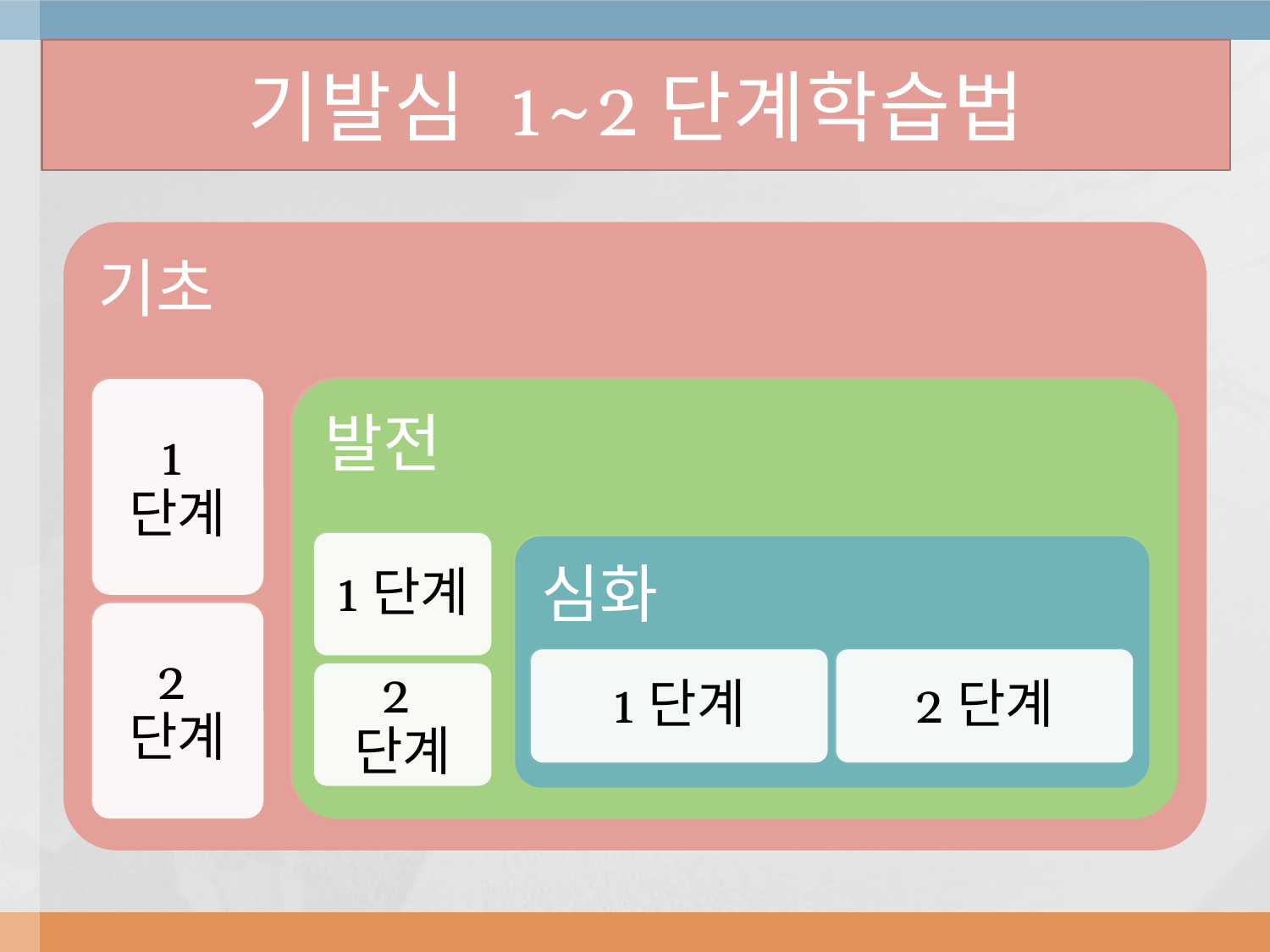

# 기발심 1~2단계학습법
기초
1단계
2단계
발전
1단계
2단계
심화
1단계
2단계